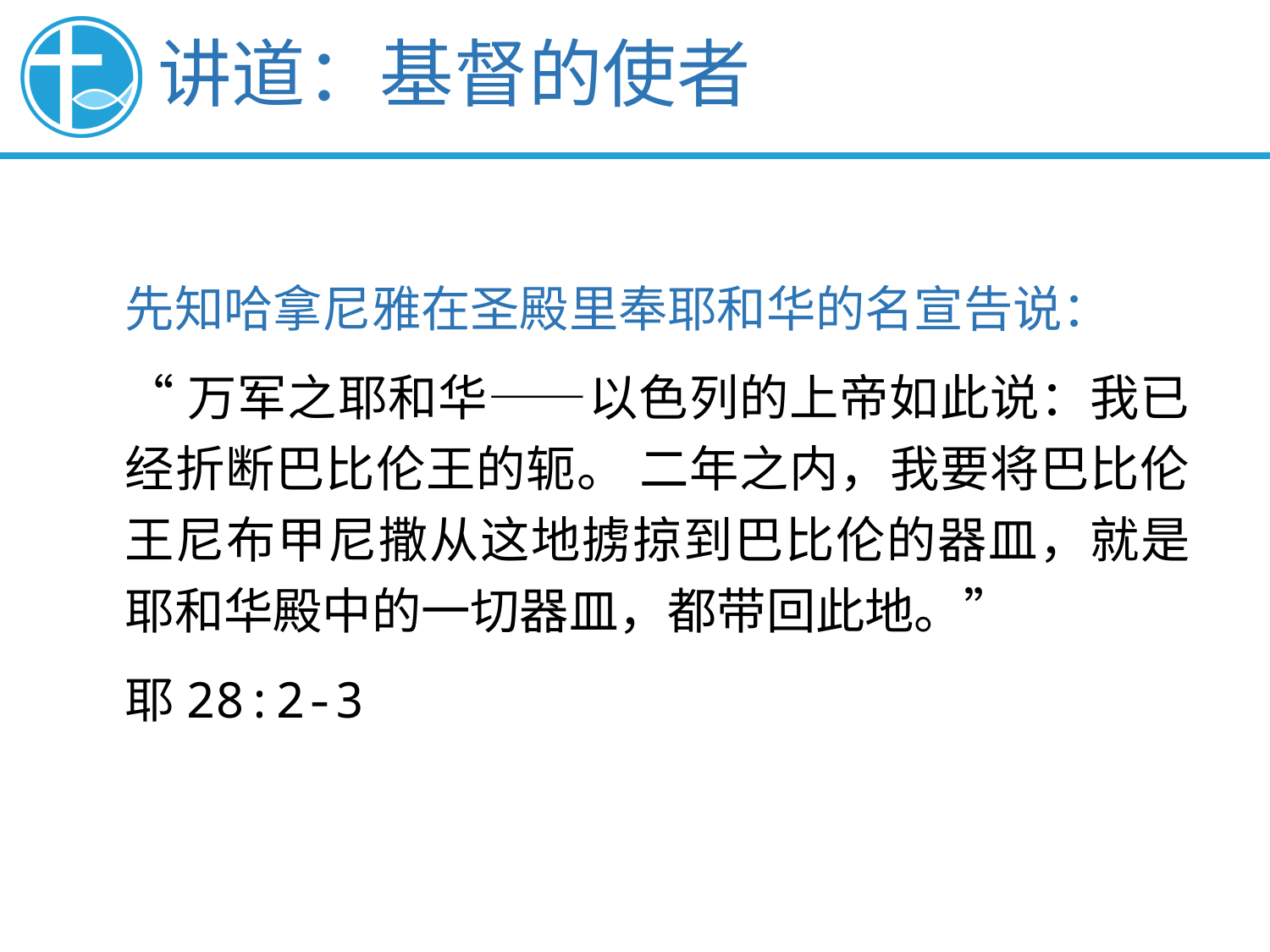

讲道：基督的使者

先知哈拿尼雅在圣殿里奉耶和华的名宣告说：
“万军之耶和华——以色列的上帝如此说：我已经折断巴比伦王的轭。 二年之内，我要将巴比伦王尼布甲尼撒从这地掳掠到巴比伦的器皿，就是耶和华殿中的一切器皿，都带回此地。”
耶28:2-3